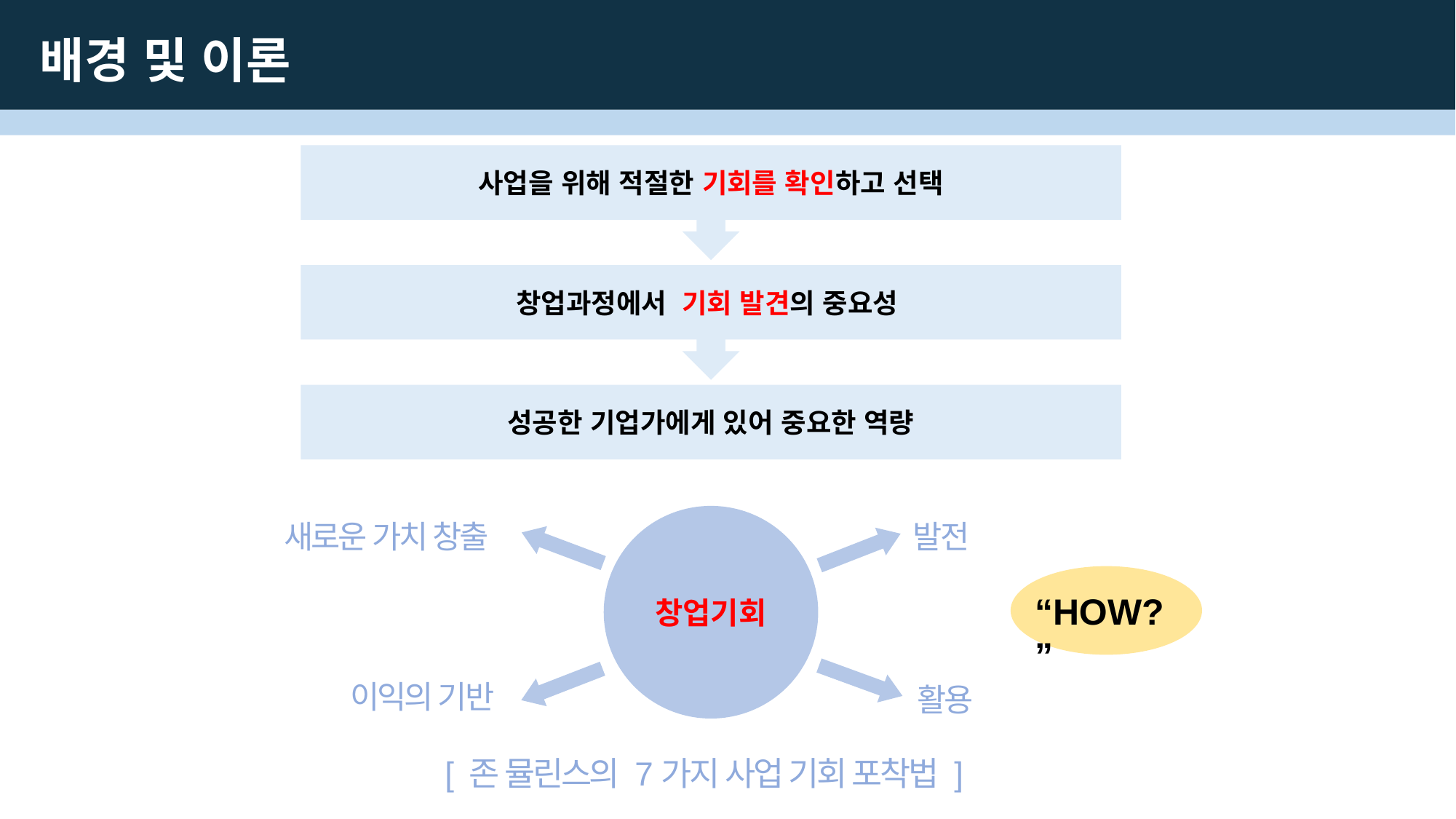

배경 및 이론
사업을 위해 적절한 기회를 확인하고 선택
창업과정에서  기회 발견의 중요성
성공한 기업가에게 있어 중요한 역량

창업기회
새로운 가치 창출
발전

“HOW?”

이익의 기반
활용
[ 존 뮬린스의 7가지 사업 기회 포착법 ]